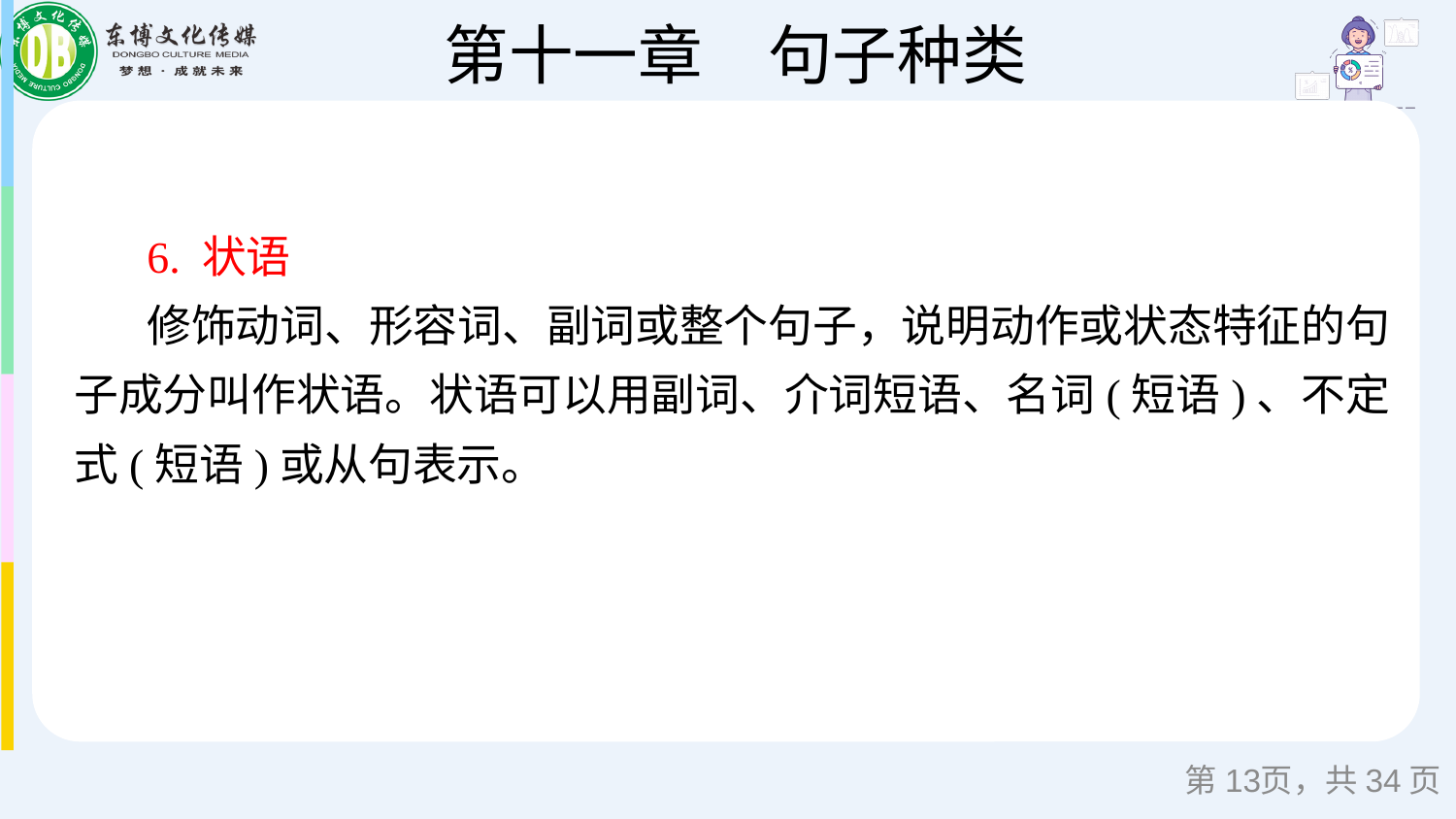

6. 状语
修饰动词、形容词、副词或整个句子，说明动作或状态特征的句子成分叫作状语。状语可以用副词、介词短语、名词(短语)、不定式(短语)或从句表示。
第13页，共34页